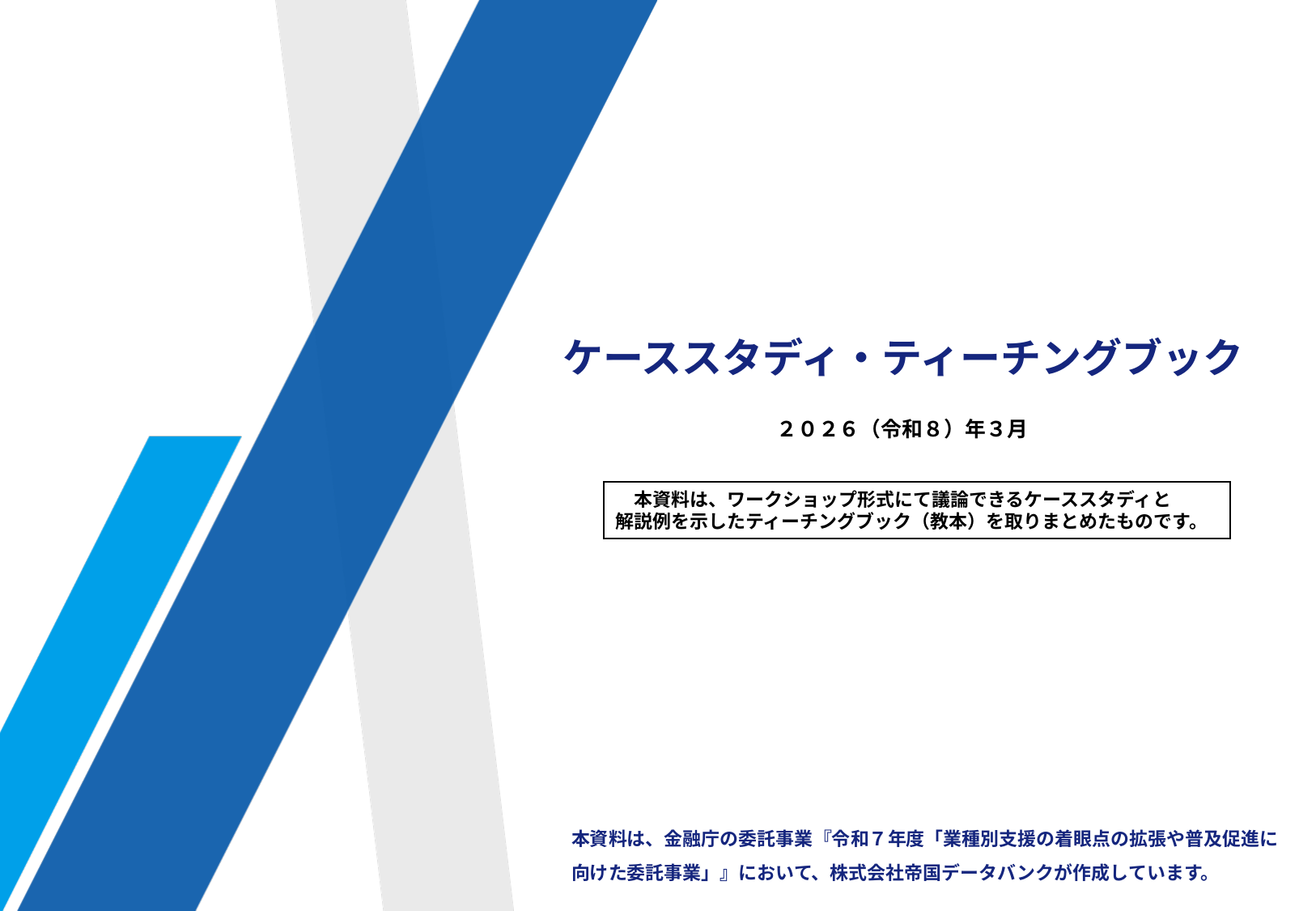

ケーススタディ・ティーチングブック
２０２６（令和８）年３月
　本資料は、ワークショップ形式にて議論できるケーススタディと
解説例を示したティーチングブック（教本）を取りまとめたものです。

本資料は、金融庁の委託事業『令和７年度「業種別支援の着眼点の拡張や普及促進に向けた委託事業」』において、株式会社帝国データバンクが作成しています。